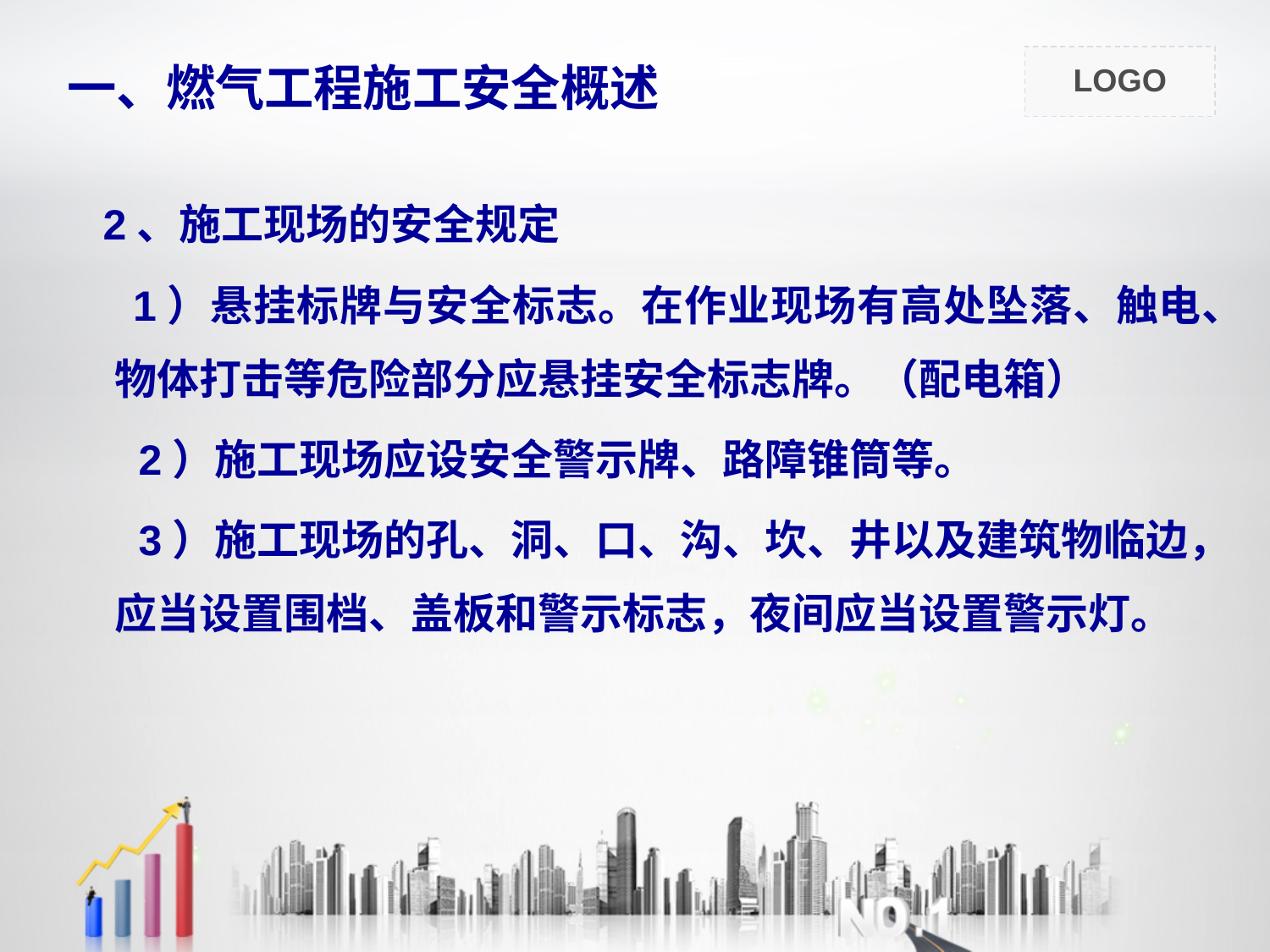

# 一、燃气工程施工安全概述
   2、施工现场的安全规定
      1）悬挂标牌与安全标志。在作业现场有高处坠落、触电、物体打击等危险部分应悬挂安全标志牌。（配电箱）
      2）施工现场应设安全警示牌、路障锥筒等。
      3）施工现场的孔、洞、口、沟、坎、井以及建筑物临边，应当设置围档、盖板和警示标志，夜间应当设置警示灯。
8